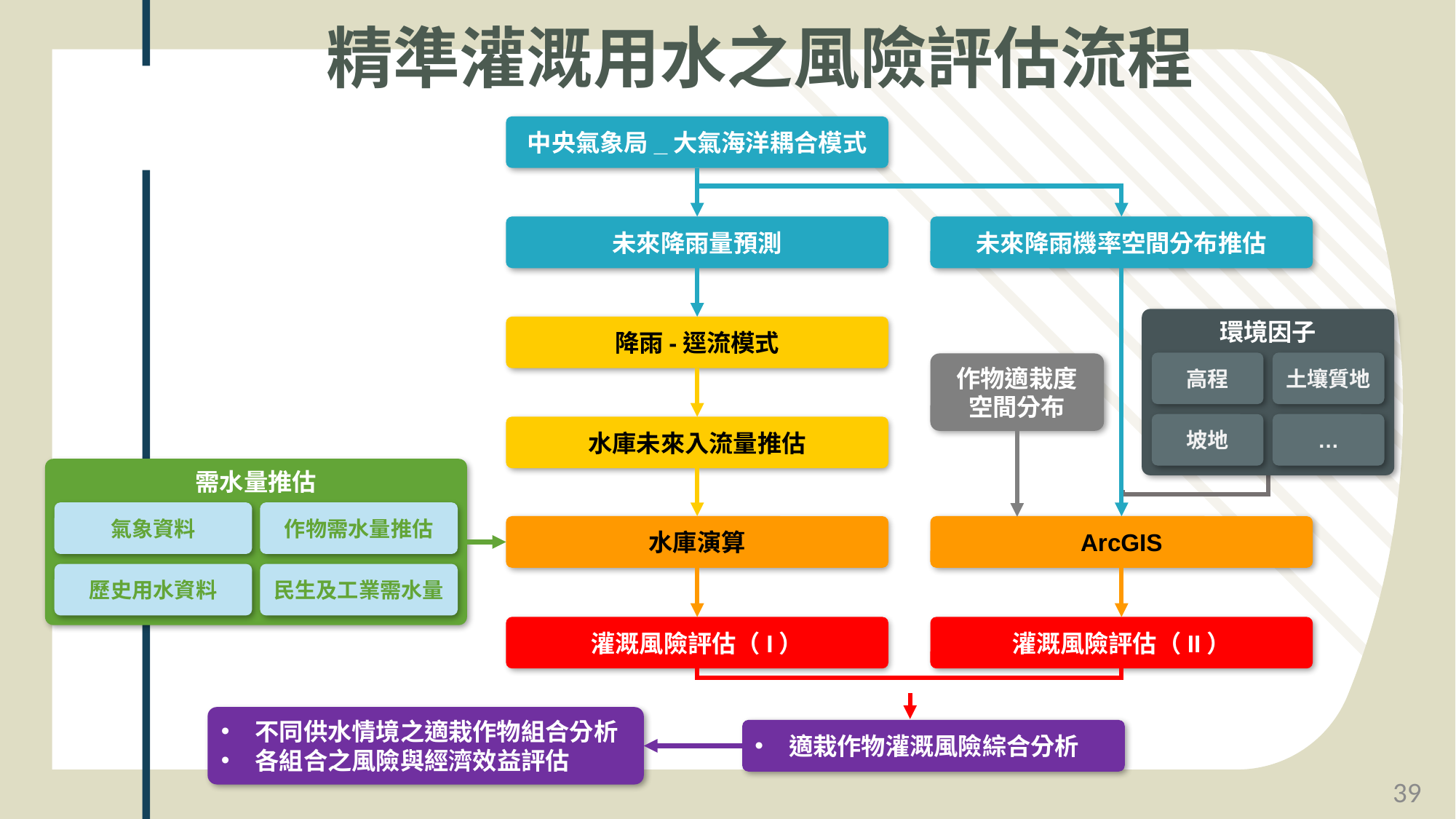

# 精準灌溉用水之風險評估流程
中央氣象局_大氣海洋耦合模式
未來降雨量預測
未來降雨機率空間分布推估
環境因子
高程
土壤質地
坡地
…
降雨-逕流模式
作物適栽度
空間分布
水庫未來入流量推估
需水量推估
氣象資料
作物需水量推估
歷史用水資料
民生及工業需水量
水庫演算
ArcGIS
灌溉風險評估（I）
灌溉風險評估（II）
不同供水情境之適栽作物組合分析
各組合之風險與經濟效益評估
適栽作物灌溉風險綜合分析
39